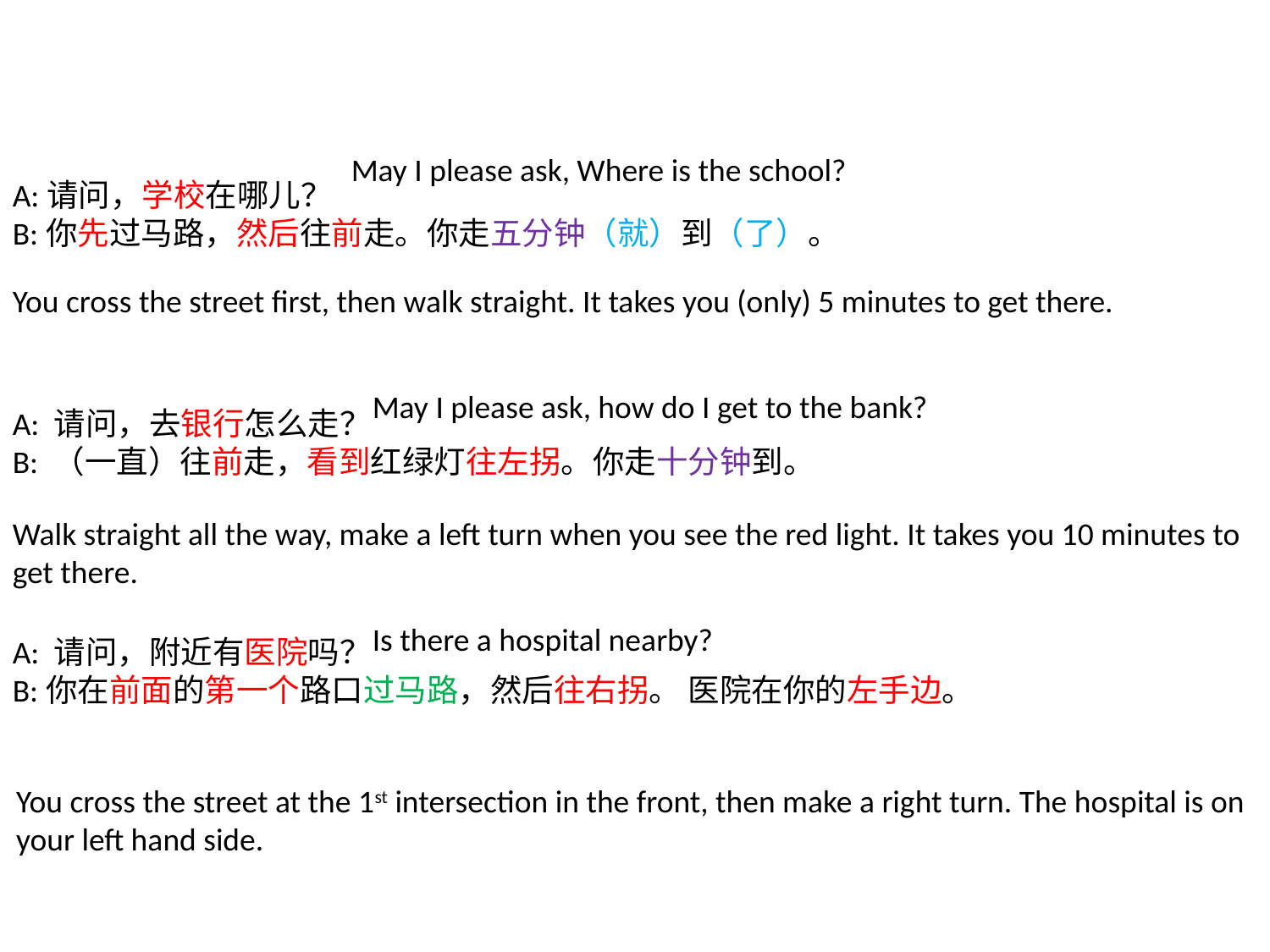

May I please ask, Where is the school?
A:请问，学校在哪儿？
B:你先过马路，然后往前走。你走五分钟（就）到（了）。

A: 请问，去银行怎么走？
B: （一直）往前走，看到红绿灯往左拐。你走十分钟到。

A: 请问，附近有医院吗？
B:你在前面的第一个路口过马路，然后往右拐。 医院在你的左手边。
You cross the street first, then walk straight. It takes you (only) 5 minutes to get there.
May I please ask, how do I get to the bank?
Walk straight all the way, make a left turn when you see the red light. It takes you 10 minutes to get there.
Is there a hospital nearby?
You cross the street at the 1st intersection in the front, then make a right turn. The hospital is on your left hand side.